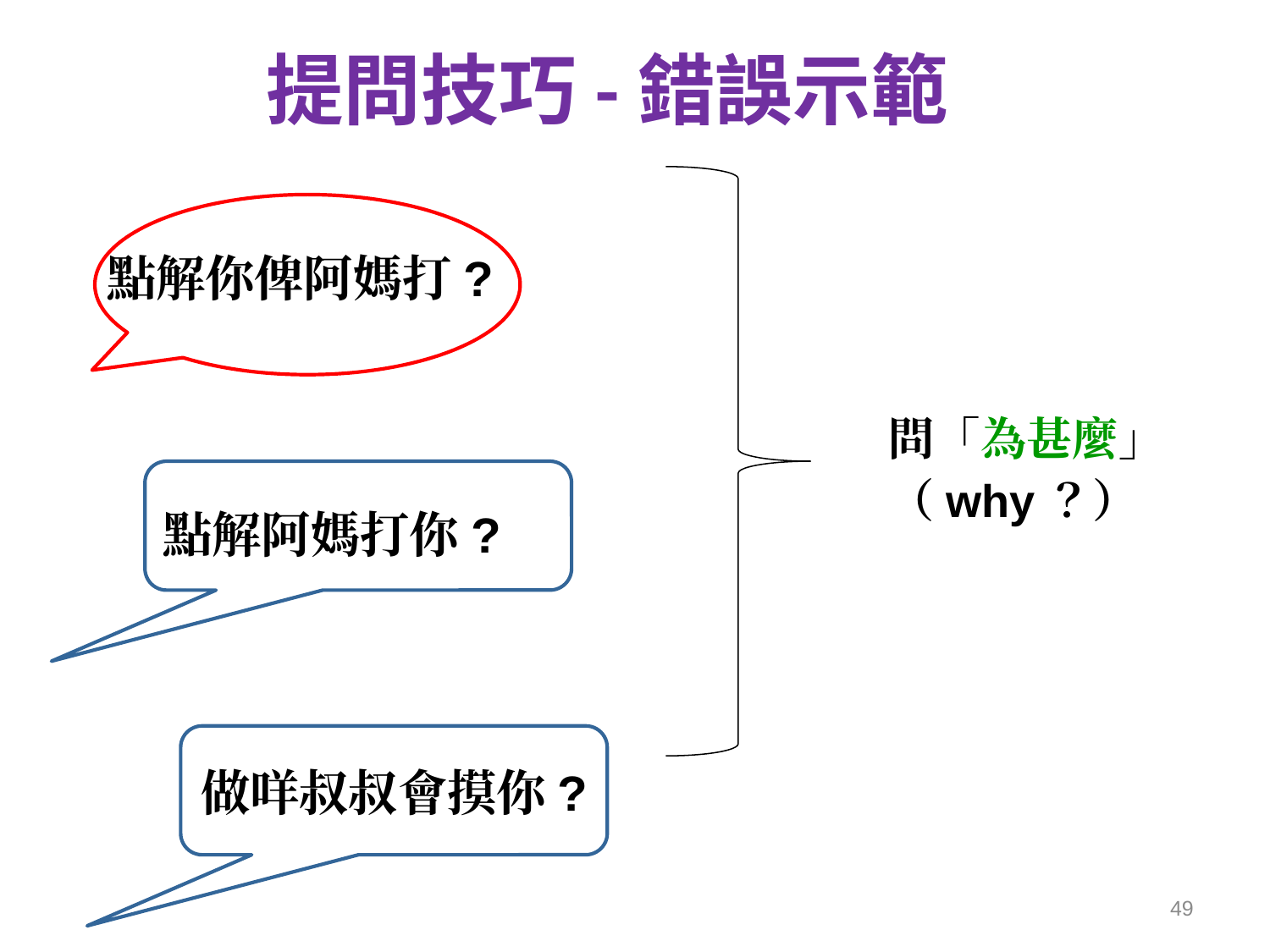

提問技巧-錯誤示範

點解你俾阿媽打?
問「為甚麼」
（why？）

點解阿媽打你?

做咩叔叔會摸你?
49